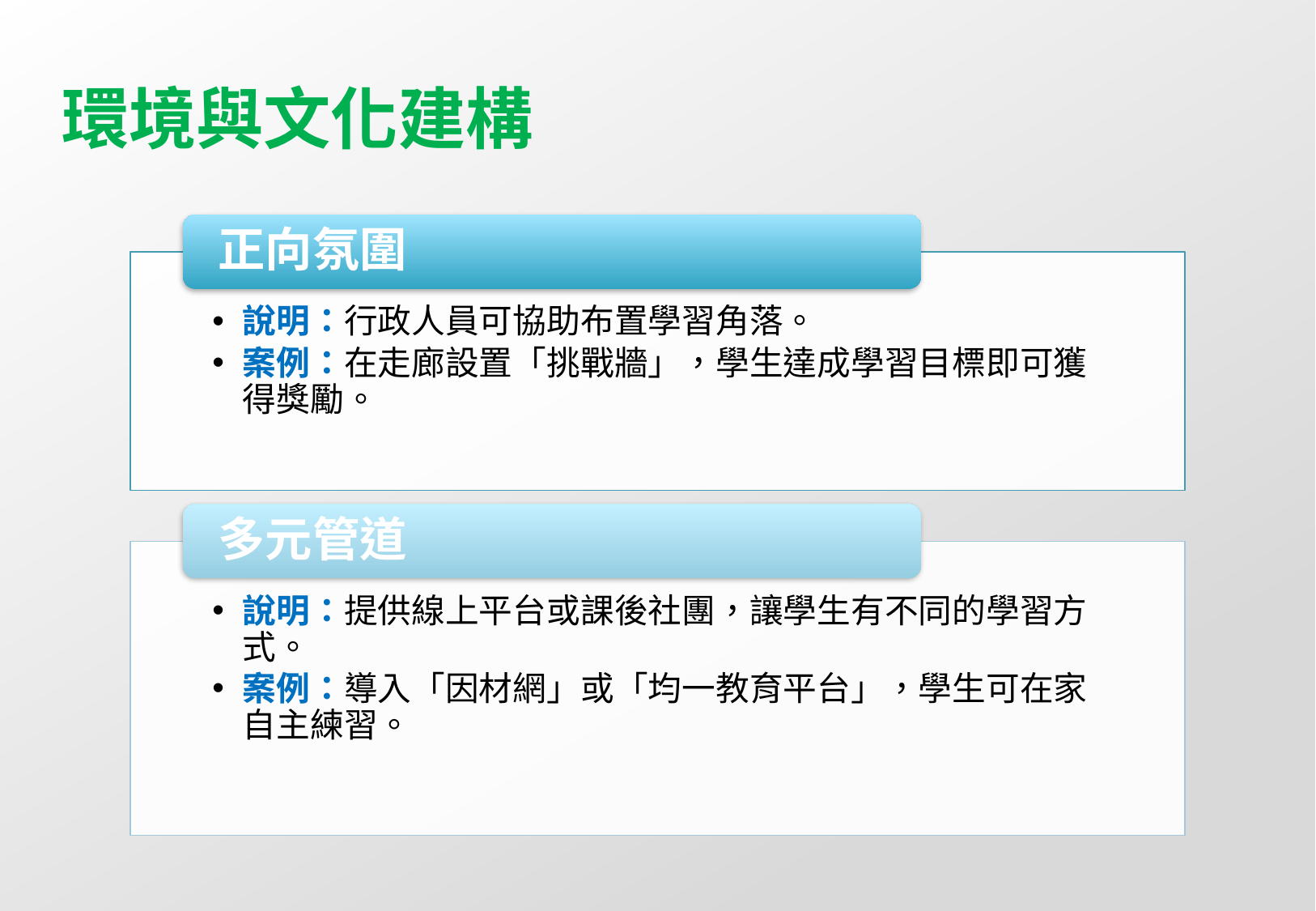

環境與文化建構
說明：行政人員可協助布置學習角落。
案例：在走廊設置「挑戰牆」，學生達成學習目標即可獲得獎勵。
正向氛圍
說明：提供線上平台或課後社團，讓學生有不同的學習方式。
案例：導入「因材網」或「均一教育平台」，學生可在家自主練習。
多元管道